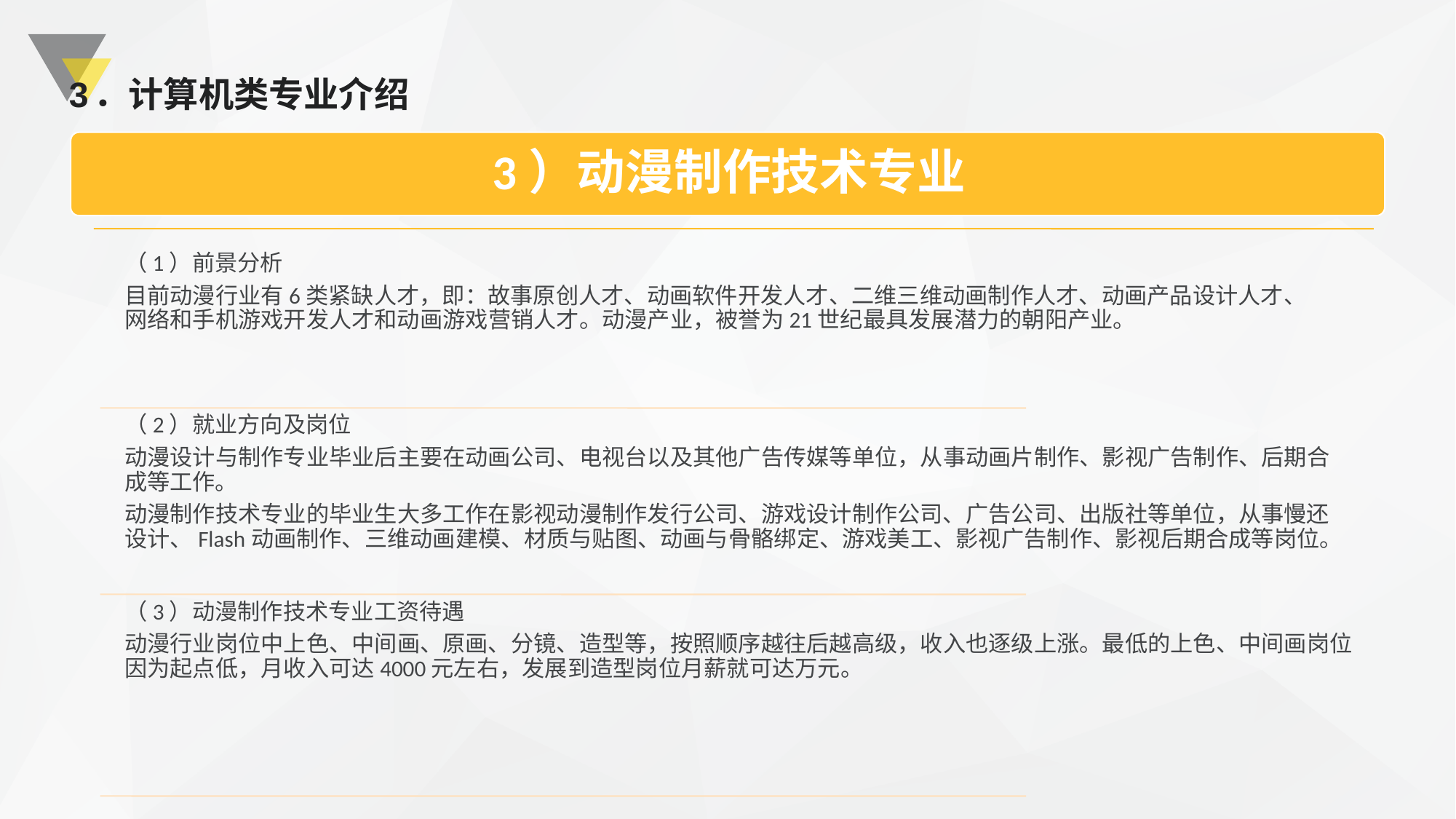

# 3．计算机类专业介绍
3）动漫制作技术专业

（1）前景分析
目前动漫行业有6类紧缺人才，即：故事原创人才、动画软件开发人才、二维三维动画制作人才、动画产品设计人才、网络和手机游戏开发人才和动画游戏营销人才。动漫产业，被誉为21世纪最具发展潜力的朝阳产业。
（2）就业方向及岗位
动漫设计与制作专业毕业后主要在动画公司、电视台以及其他广告传媒等单位，从事动画片制作、影视广告制作、后期合成等工作。
动漫制作技术专业的毕业生大多工作在影视动漫制作发行公司、游戏设计制作公司、广告公司、出版社等单位，从事慢还设计、Flash动画制作、三维动画建模、材质与贴图、动画与骨骼绑定、游戏美工、影视广告制作、影视后期合成等岗位。
（3）动漫制作技术专业工资待遇
动漫行业岗位中上色、中间画、原画、分镜、造型等，按照顺序越往后越高级，收入也逐级上涨。最低的上色、中间画岗位因为起点低，月收入可达4000元左右，发展到造型岗位月薪就可达万元。